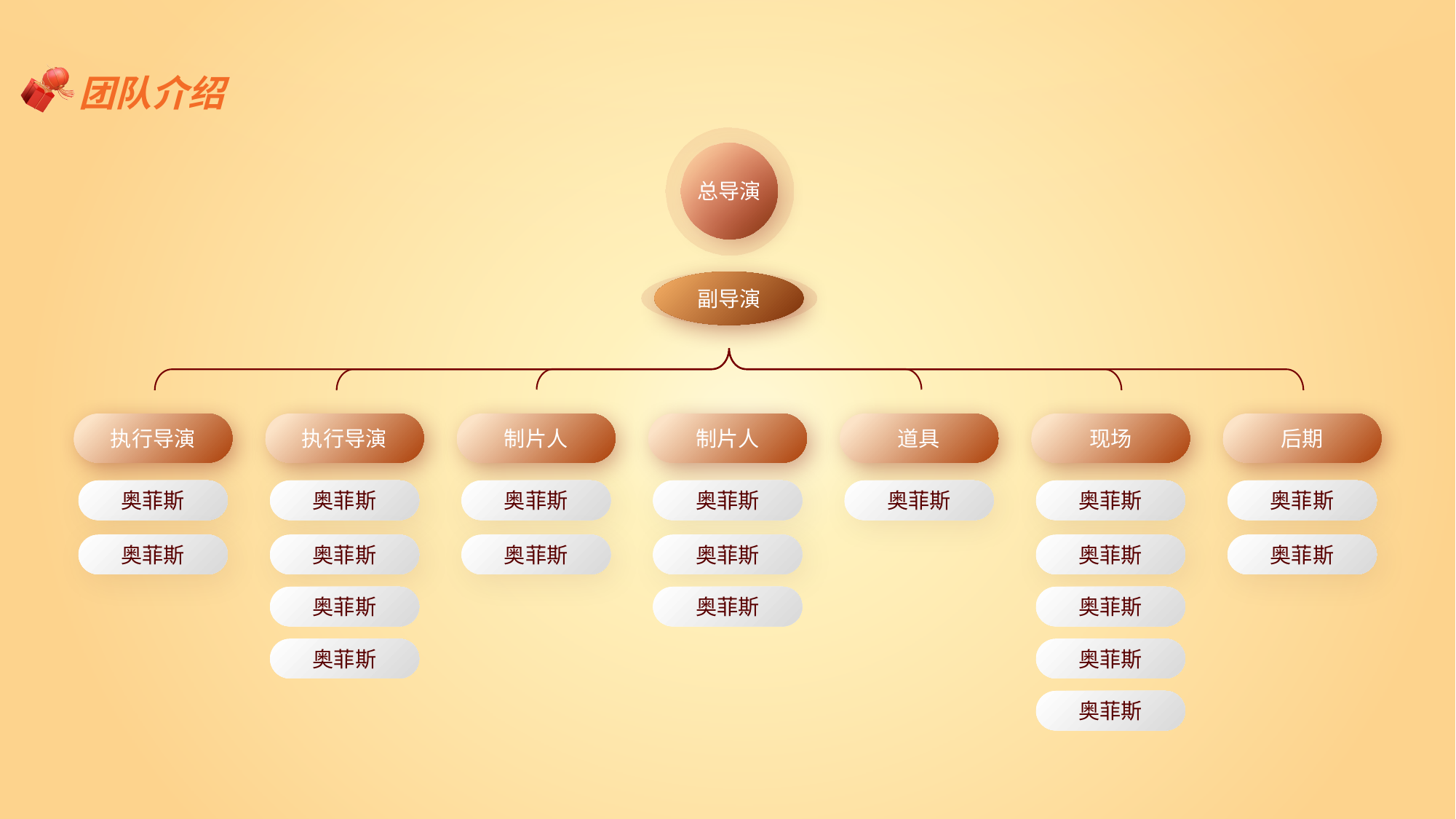

团队介绍

总导演

副导演
执行导演
执行导演
制片人
制片人
道具
现场
后期
奥菲斯
奥菲斯
奥菲斯
奥菲斯
奥菲斯
奥菲斯
奥菲斯
奥菲斯
奥菲斯
奥菲斯
奥菲斯
奥菲斯
奥菲斯
奥菲斯
奥菲斯
奥菲斯
奥菲斯
奥菲斯
奥菲斯